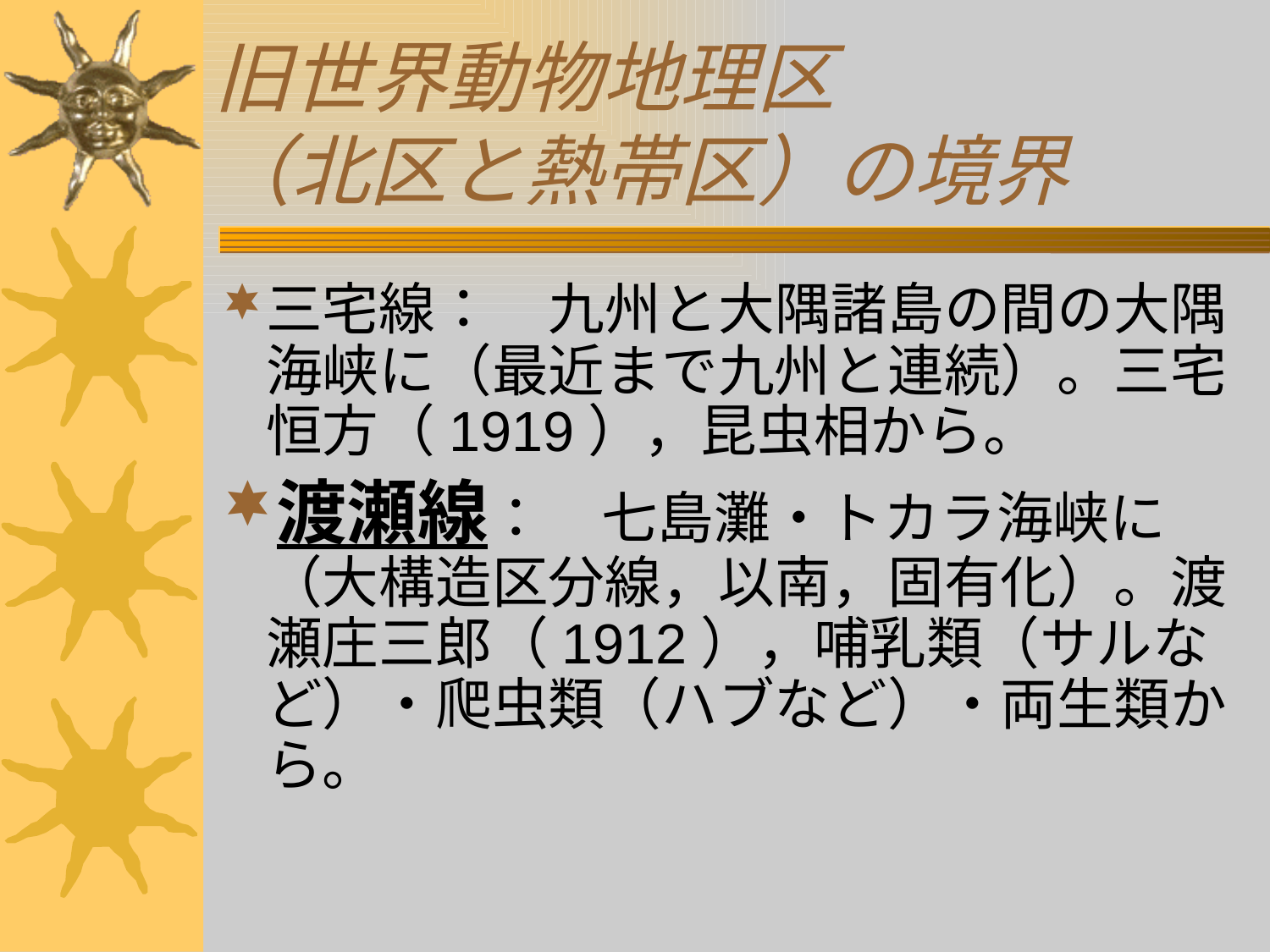

# 旧世界動物地理区 （北区と熱帯区）の境界
三宅線：　九州と大隅諸島の間の大隅海峡に（最近まで九州と連続）。三宅恒方（1919），昆虫相から。
渡瀬線：　七島灘・トカラ海峡に（大構造区分線，以南，固有化）。渡瀬庄三郎（1912），哺乳類（サルなど）・爬虫類（ハブなど）・両生類から。